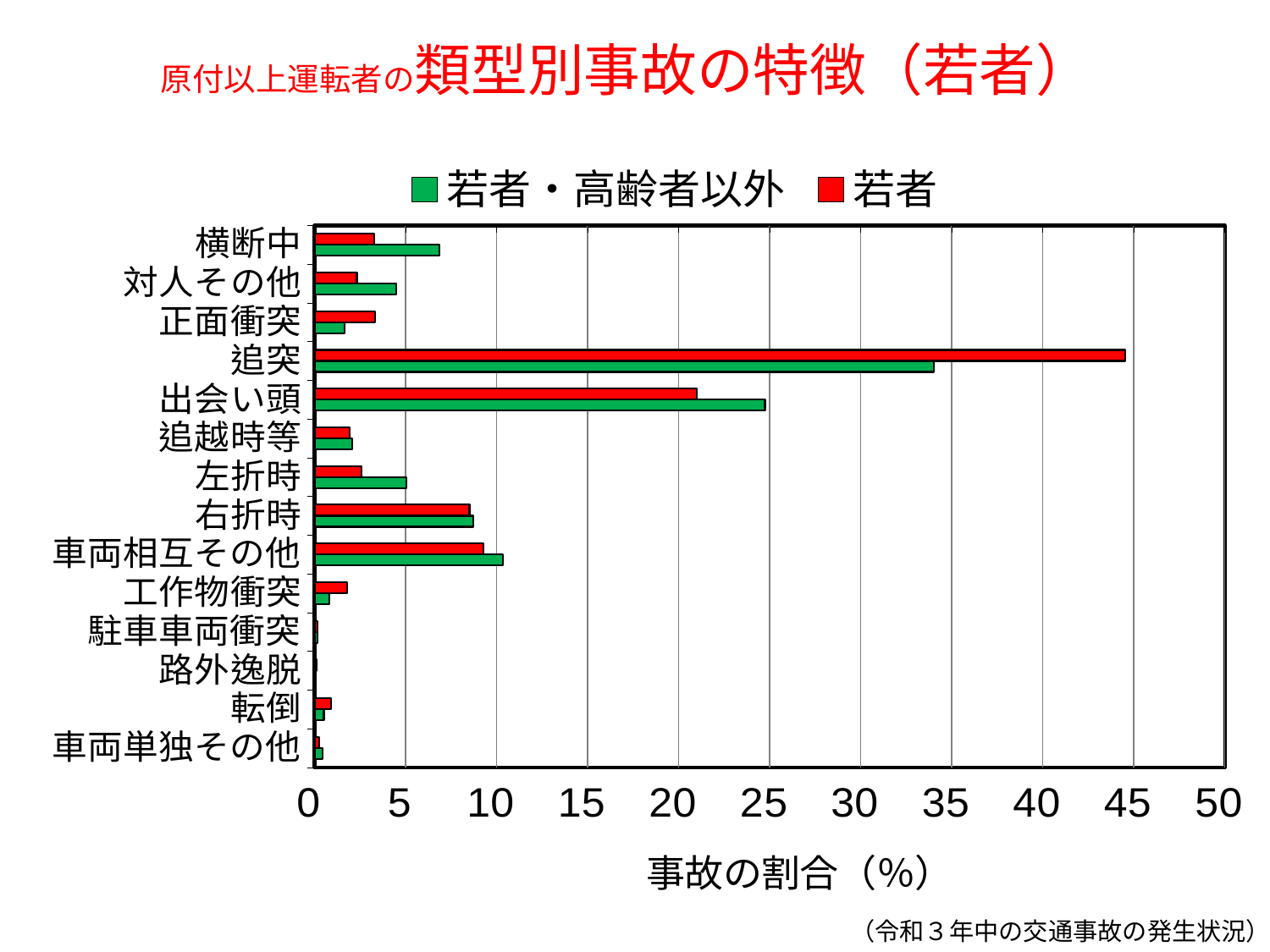

# 原付以上運転者の類型別事故の特徴（若者）

### Chart

| Category | 若者 | 若者・高齢者以外 |
|---|---|---|
| 横断中 | 3.274891600010773 | 6.842292948203619 |
| 対人その他 | 2.326896663165549 | 4.471449585450656 |
| 正面衝突 | 3.317982278958283 | 1.6498395292859052 |
| 追突 | 44.54768252942286 | 34.03427832753856 |
| 出会い頭 | 20.98246748000323 | 24.74257822947312 |
| 追越時等 | 1.9175352131642023 | 2.088348043148792 |
| 左折時 | 2.5638953973768546 | 5.048698404207898 |
| 右折時 | 8.510409092133257 | 8.722809129000623 |
| 車両相互その他 | 9.272575476017344 | 10.334759739680841 |
| 工作物衝突 | 1.8071153483612077 | 0.8263127395916913 |
| 駐車車両衝突 | 0.17236271579004067 | 0.17885798341802622 |
| 路外逸脱 | 0.1131130322372142 | 0.07800659712935723 |
| 転倒 | 0.9210632625030298 | 0.5159579210127485 |
| 車両単独その他 | 0.26931674342193856 | 0.4574529731657306 |
（令和３年中の交通事故の発生状況）